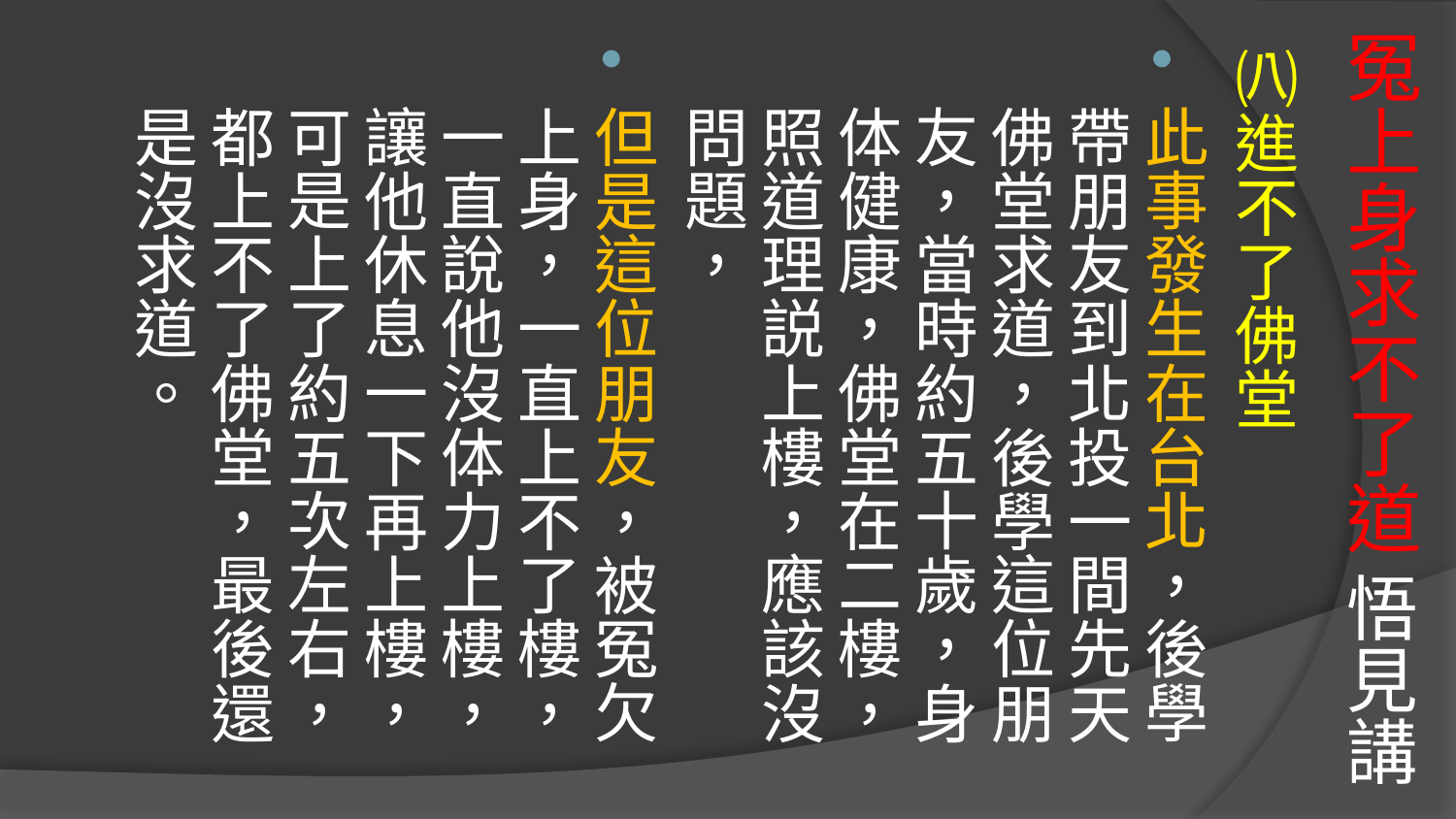

# 冤上身求不了道 悟見講
㈧進不了佛堂
此事發生在台北，後學帶朋友到北投一間先天佛堂求道，後學這位朋友，當時約五十歲，身体健康，佛堂在二樓，照道理説上樓，應該沒問題，
但是這位朋友，被冤欠上身，一直上不了樓，一直說他沒体力上樓，讓他休息一下再上樓，可是上了約五次左右，都上不了佛堂，最後還是沒求道。